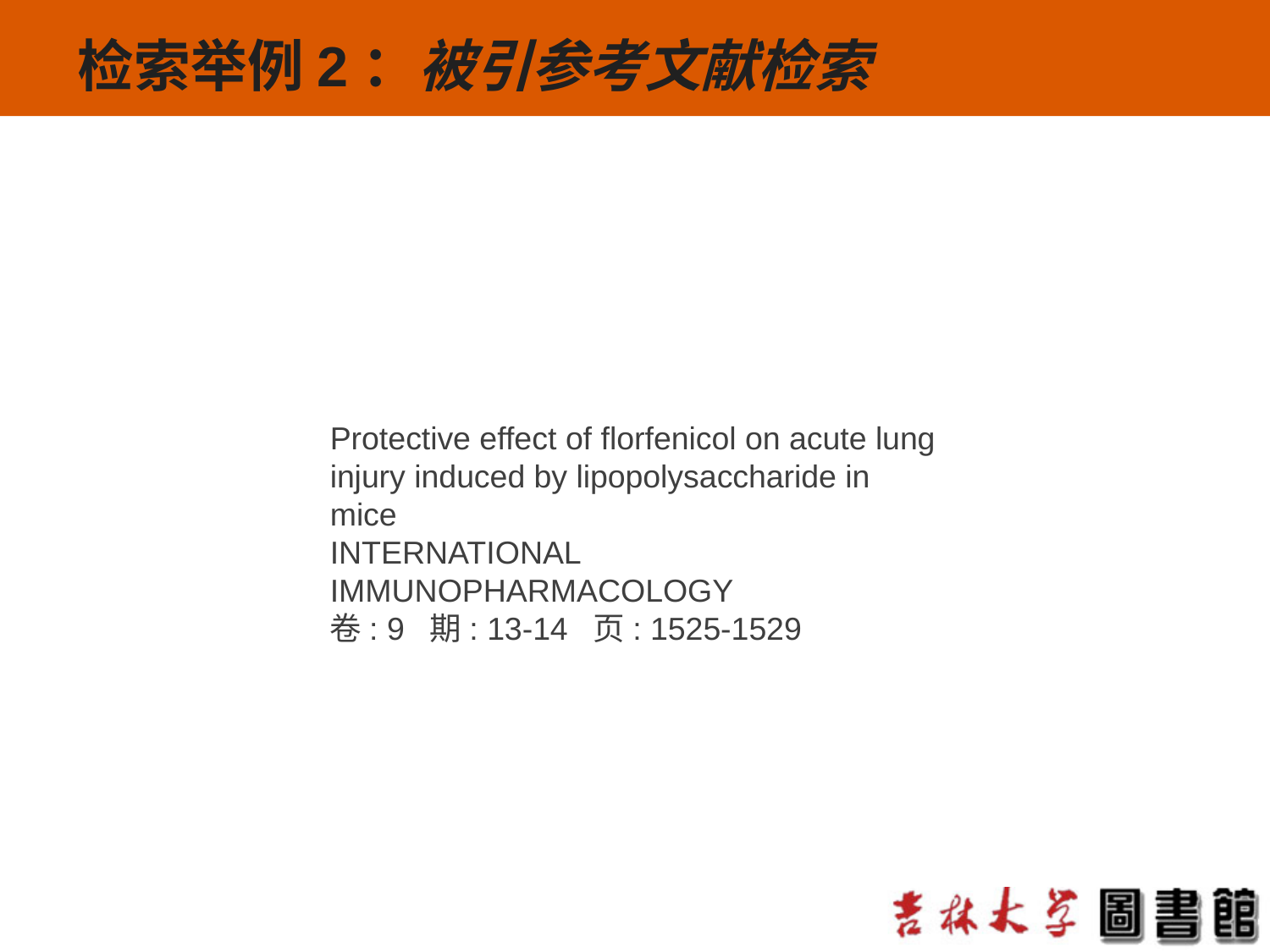

# 检索举例2：被引参考文献检索
Protective effect of florfenicol on acute lung injury induced by lipopolysaccharide in mice
INTERNATIONAL IMMUNOPHARMACOLOGY
卷: 9  期: 13-14  页: 1525-1529